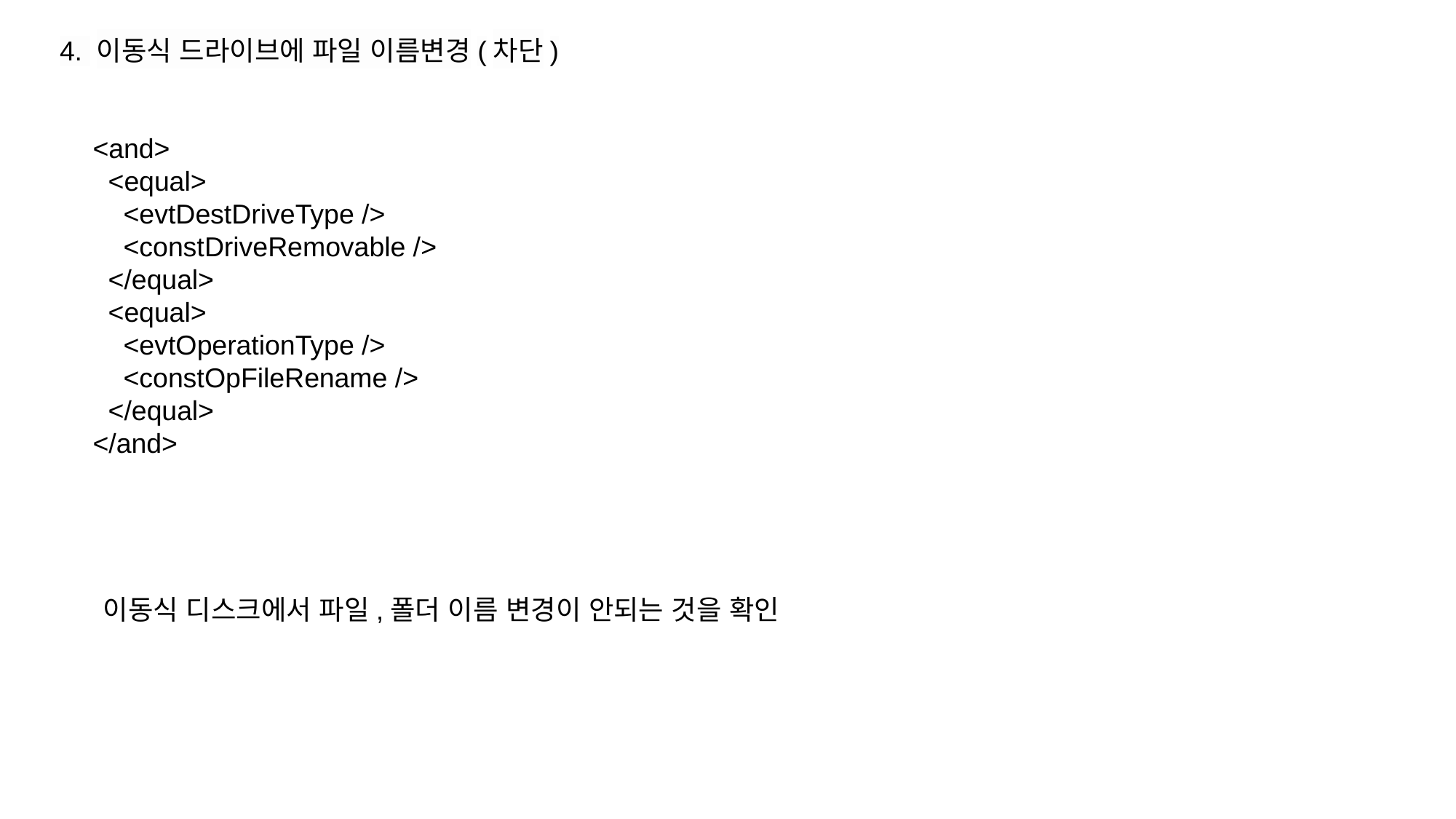

4. 이동식 드라이브에 파일 이름변경(차단)
<and>
  <equal>
    <evtDestDriveType />
    <constDriveRemovable />
  </equal>
  <equal>
    <evtOperationType />
    <constOpFileRename />
  </equal>
</and>
이동식 디스크에서 파일,폴더 이름 변경이 안되는 것을 확인